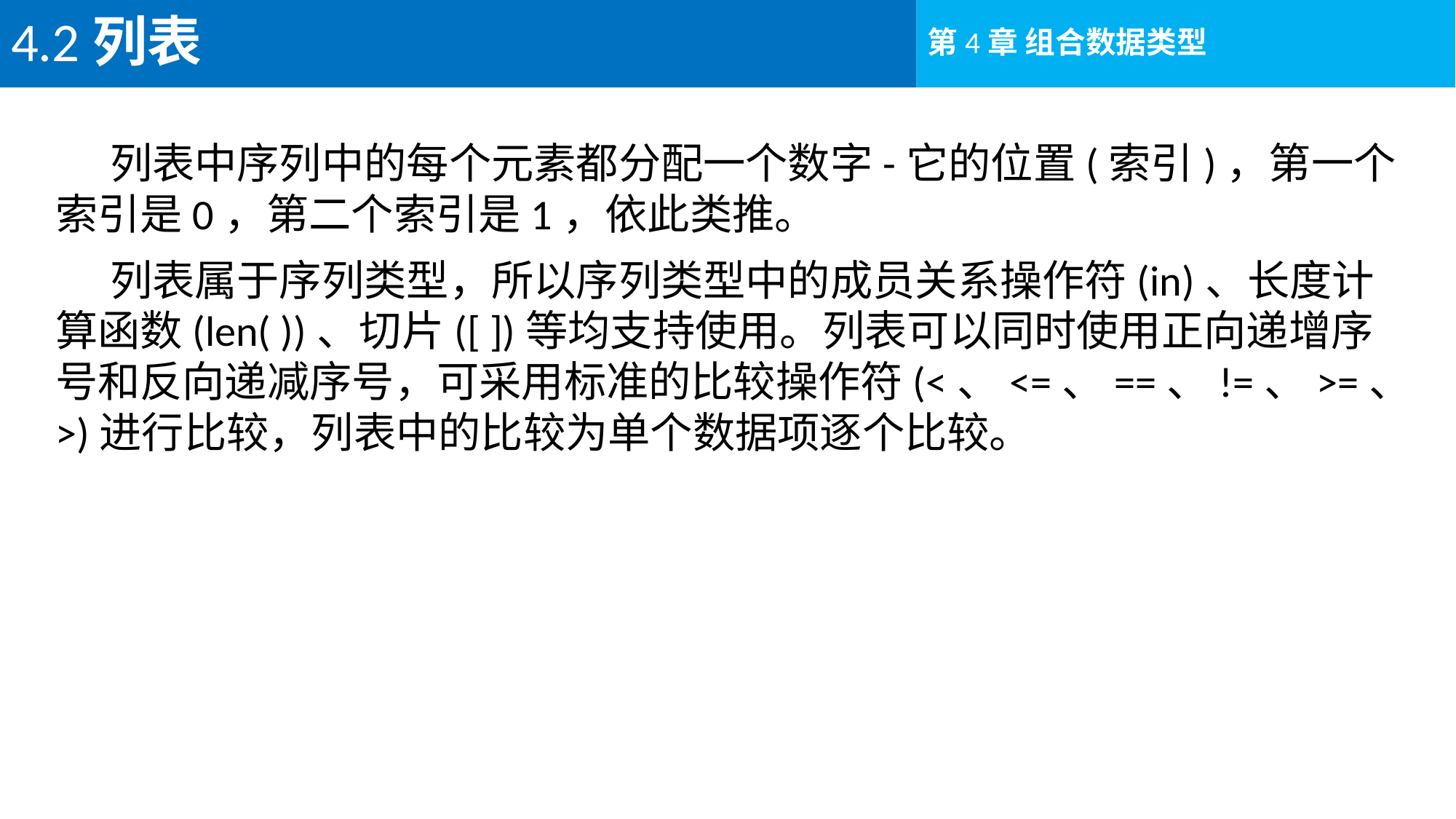

# 4.2列表
列表中序列中的每个元素都分配一个数字-它的位置(索引)，第一个索引是0，第二个索引是1，依此类推。
列表属于序列类型，所以序列类型中的成员关系操作符(in)、长度计算函数(len( ))、切片([ ])等均支持使用。列表可以同时使用正向递增序号和反向递减序号，可采用标准的比较操作符(<、<=、==、!=、>=、>)进行比较，列表中的比较为单个数据项逐个比较。